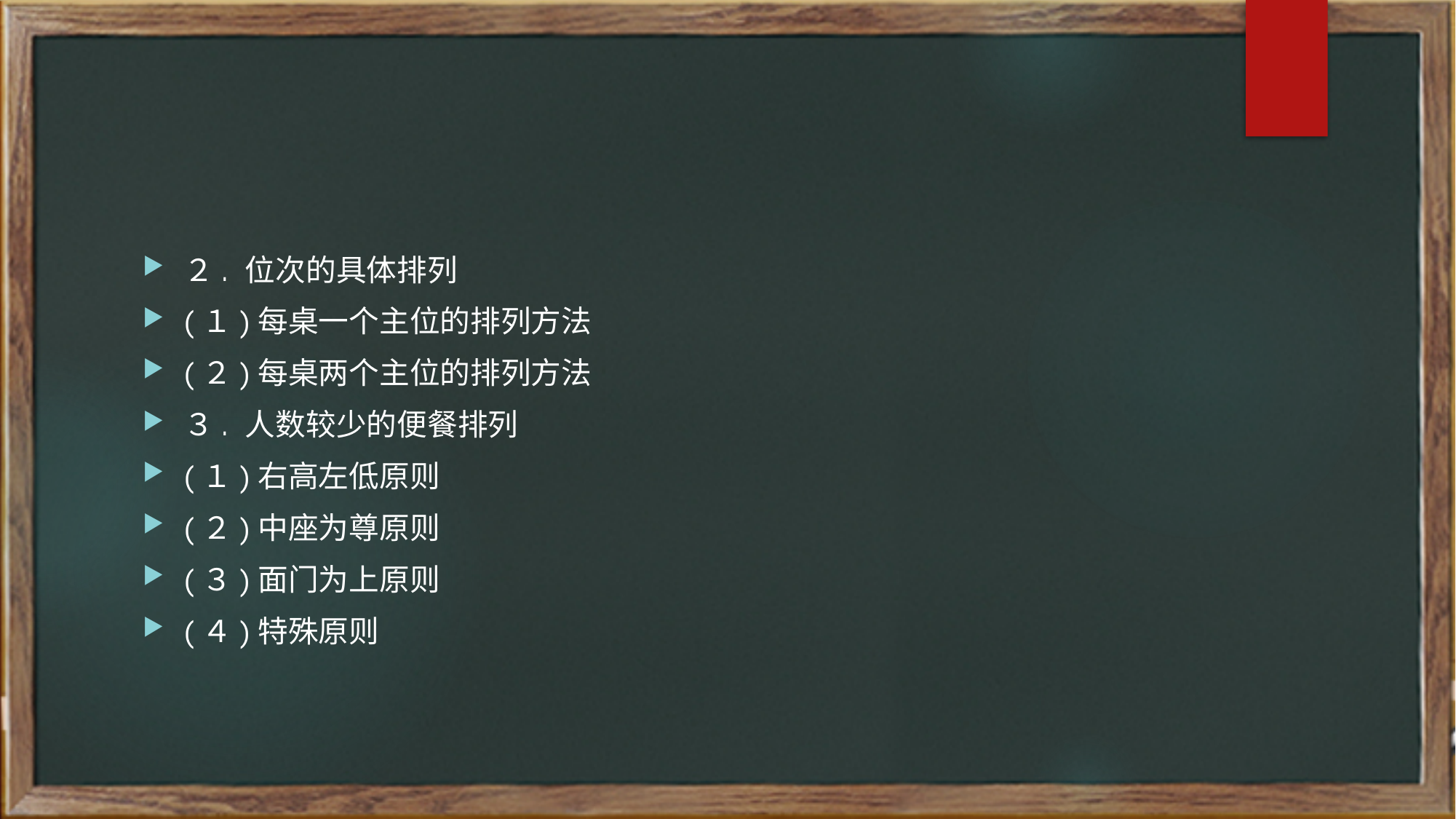

２. 位次的具体排列
(１)每桌一个主位的排列方法
(２)每桌两个主位的排列方法
３. 人数较少的便餐排列
(１)右高左低原则
(２)中座为尊原则
(３)面门为上原则
(４)特殊原则